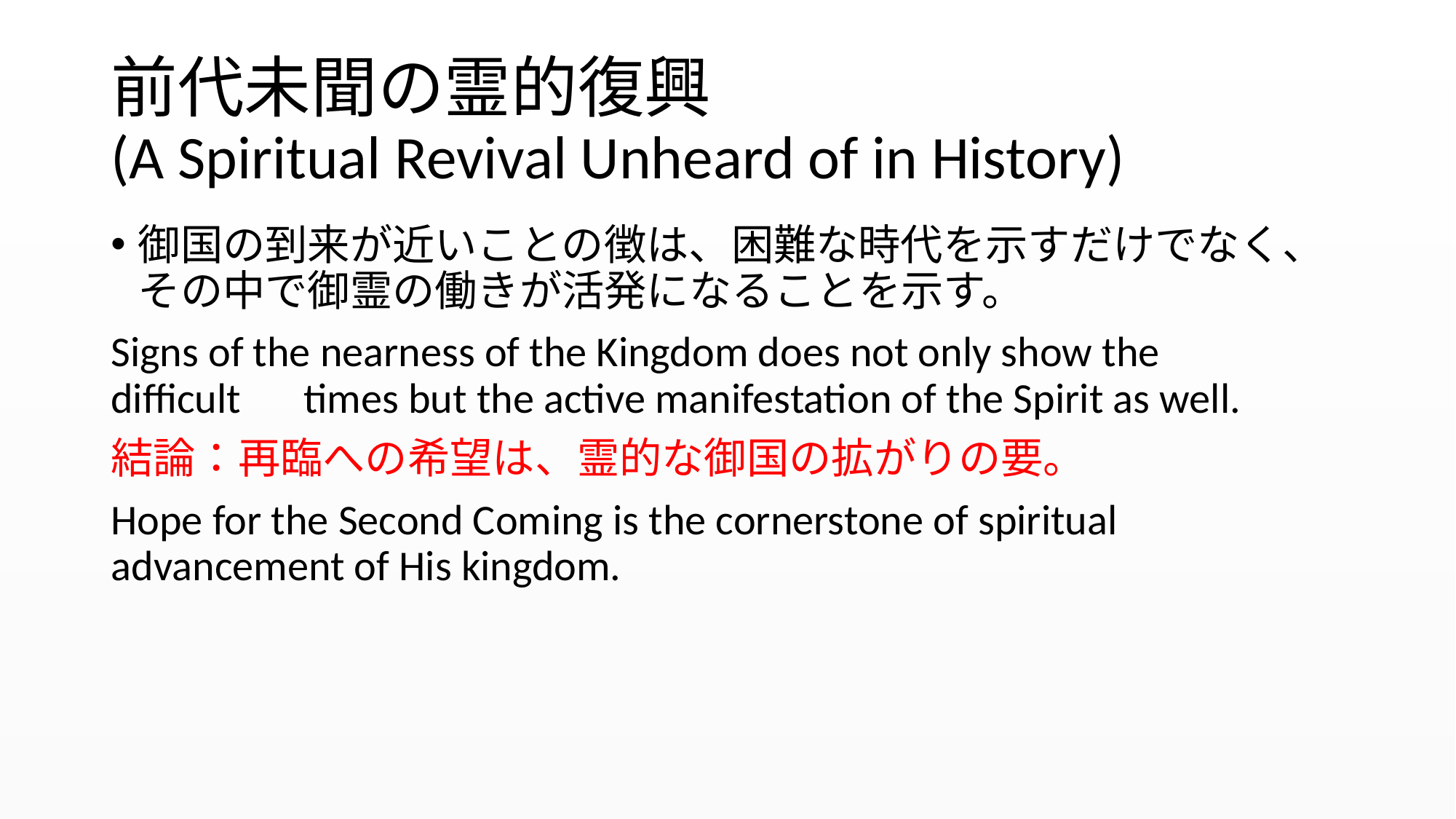

# 前代未聞の霊的復興 (A Spiritual Revival Unheard of in History)
御国の到来が近いことの徴は、困難な時代を示すだけでなく、その中で御霊の働きが活発になることを示す。
Signs of the nearness of the Kingdom does not only show the difficult　times but the active manifestation of the Spirit as well.
結論：再臨への希望は、霊的な御国の拡がりの要。
Hope for the Second Coming is the cornerstone of spiritual advancement of His kingdom.